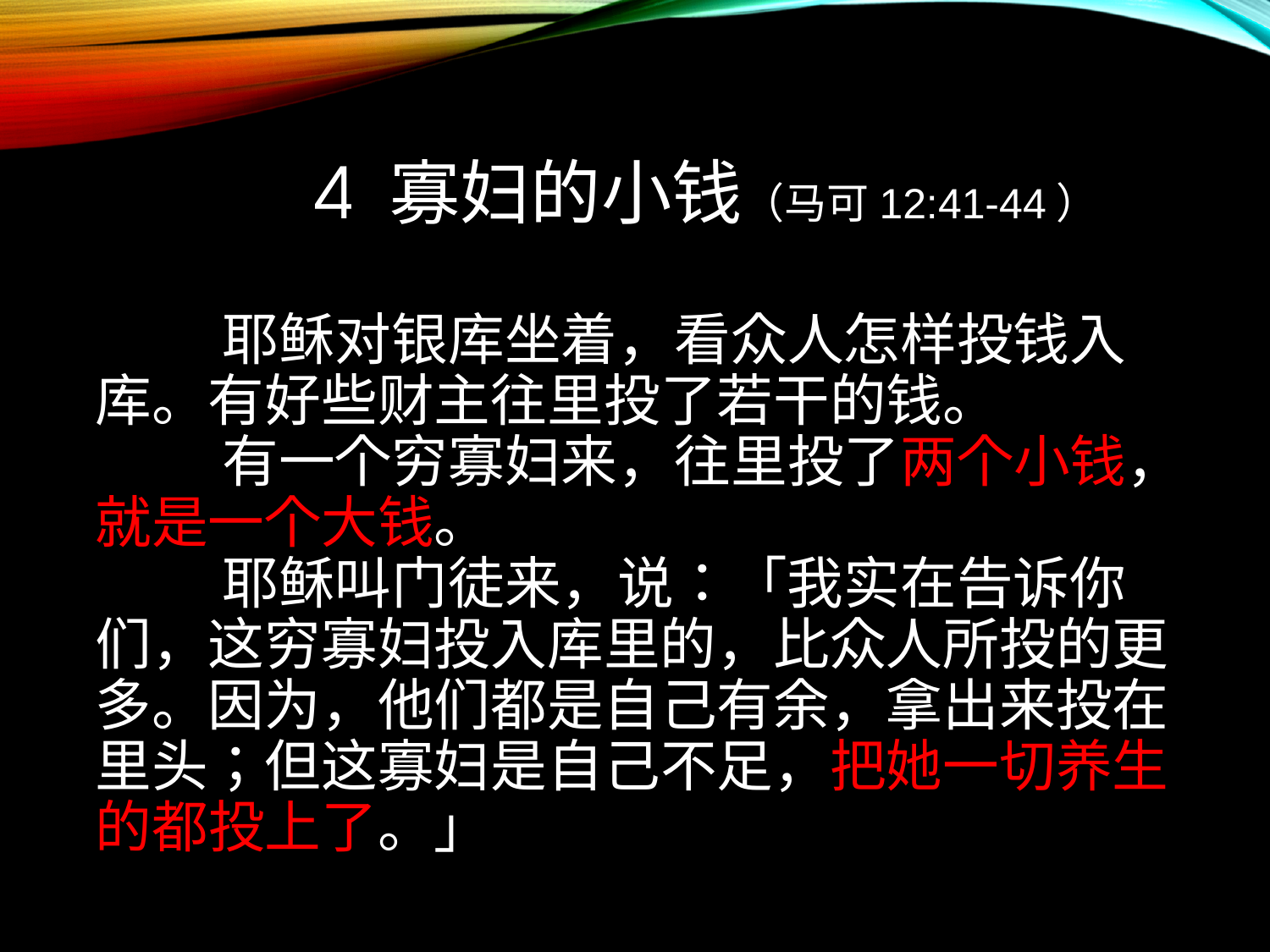

# 4 寡妇的小钱（马可12:41-44）
	耶稣对银库坐着，看众人怎样投钱入库。有好些财主往里投了若干的钱。
	有一个穷寡妇来，往里投了两个小钱，就是一个大钱。
	耶稣叫门徒来，说：「我实在告诉你们，这穷寡妇投入库里的，比众人所投的更多。因为，他们都是自己有余，拿出来投在里头；但这寡妇是自己不足，把她一切养生的都投上了。」